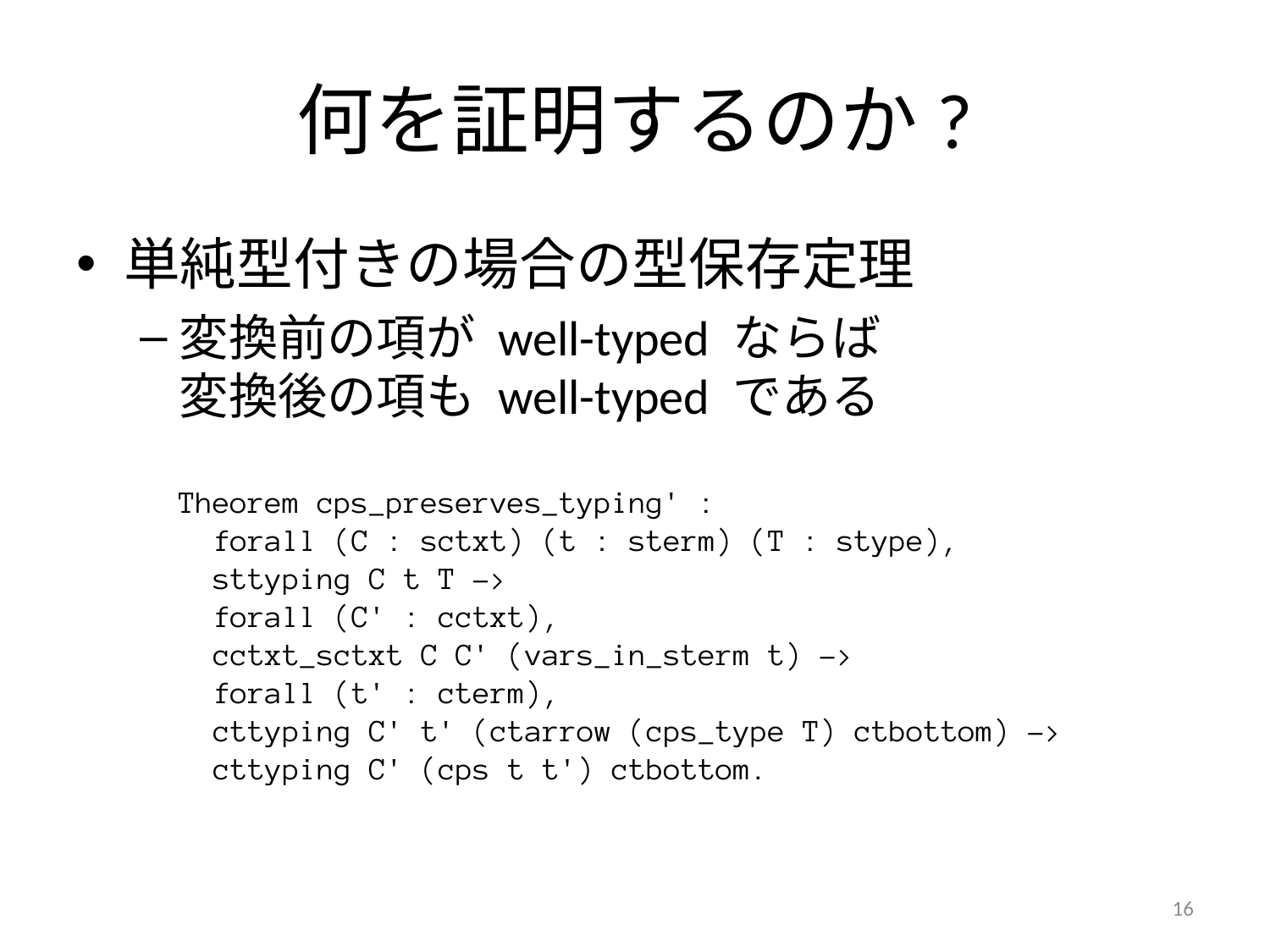

# 何を証明するのか?
単純型付きの場合の型保存定理
変換前の項が well-typed ならば
変換後の項も well-typed である
Theorem cps_preserves_typing' :
  forall (C : sctxt) (t : sterm) (T : stype),
  sttyping C t T ->
  forall (C' : cctxt),
  cctxt_sctxt C C' (vars_in_sterm t) ->
  forall (t' : cterm),
  cttyping C' t' (ctarrow (cps_type T) ctbottom) ->
  cttyping C' (cps t t') ctbottom.
16